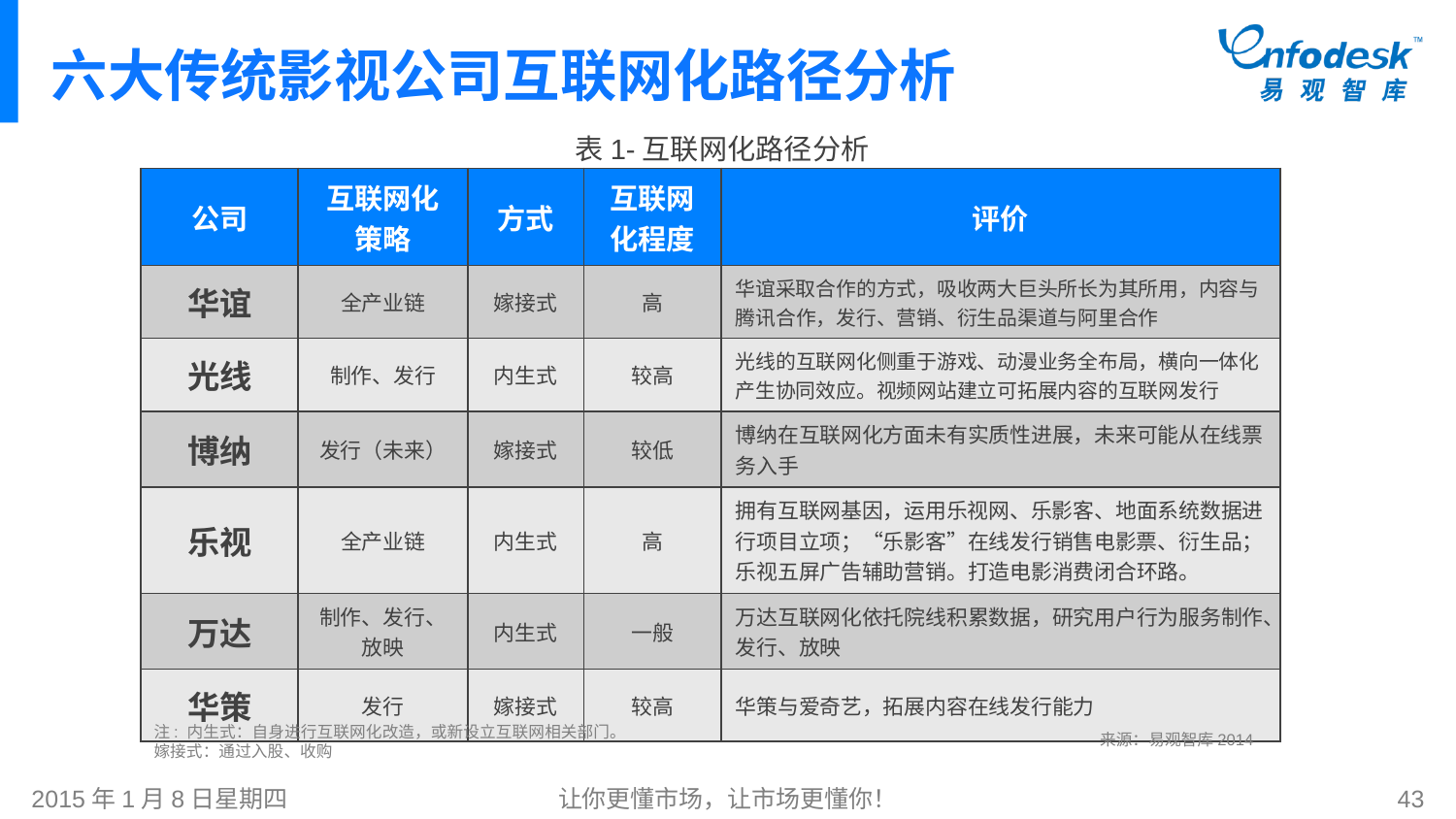

# 六大传统影视公司互联网化路径分析
表1-互联网化路径分析
| 公司 | 互联网化 策略 | 方式 | 互联网化程度 | 评价 |
| --- | --- | --- | --- | --- |
| 华谊 | 全产业链 | 嫁接式 | 高 | 华谊采取合作的方式，吸收两大巨头所长为其所用，内容与腾讯合作，发行、营销、衍生品渠道与阿里合作 |
| 光线 | 制作、发行 | 内生式 | 较高 | 光线的互联网化侧重于游戏、动漫业务全布局，横向一体化产生协同效应。视频网站建立可拓展内容的互联网发行 |
| 博纳 | 发行（未来） | 嫁接式 | 较低 | 博纳在互联网化方面未有实质性进展，未来可能从在线票务入手 |
| 乐视 | 全产业链 | 内生式 | 高 | 拥有互联网基因，运用乐视网、乐影客、地面系统数据进行项目立项；“乐影客”在线发行销售电影票、衍生品；乐视五屏广告辅助营销。打造电影消费闭合环路。 |
| 万达 | 制作、发行、放映 | 内生式 | 一般 | 万达互联网化依托院线积累数据，研究用户行为服务制作、发行、放映 |
| 华策 | 发行 | 嫁接式 | 较高 | 华策与爱奇艺，拓展内容在线发行能力 |
注: 内生式：自身进行互联网化改造，或新设立互联网相关部门。
嫁接式：通过入股、收购
来源：易观智库2014
2015年1月8日星期四
让你更懂市场，让市场更懂你！
43